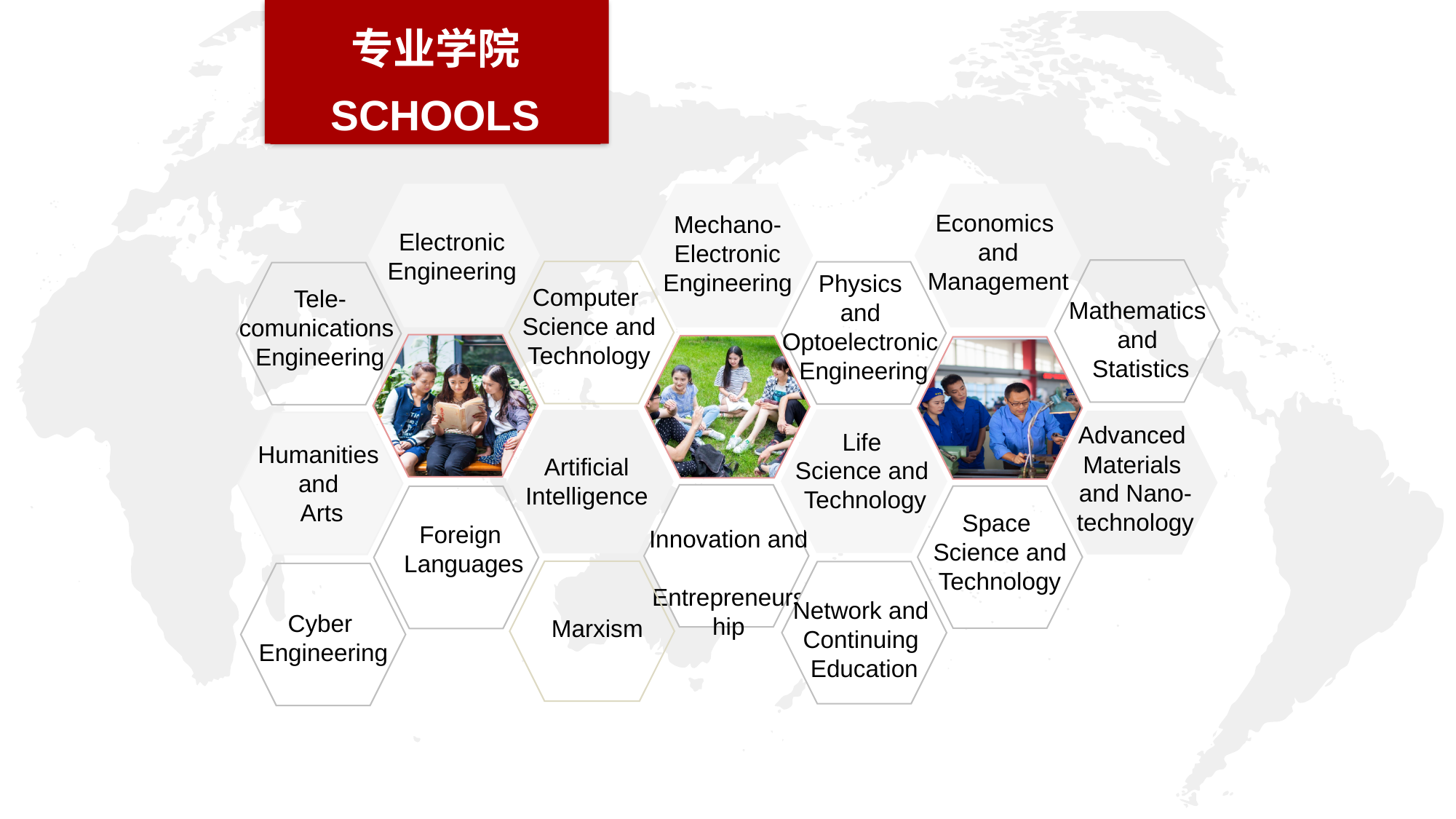

专业学院 SCHOOLS

Electronic
Engineering

Mechano-
Electronic
Engineering

Economics
 and
Management

Tele-
comunications
Engineering

Mathematics
and
Statistics

Computer
Science and
Technology

Physics
and
Optoelectronic
Engineering

Life
Science and
Technology

Artificial
Intelligence

Advanced
Materials
and Nano-
technology

Humanities
and
Arts

Innovation and
 Entrepreneurship

Space
Science and
Technology

Foreign
Languages

Marxism

Network and
Continuing
Education

Cyber
Engineering